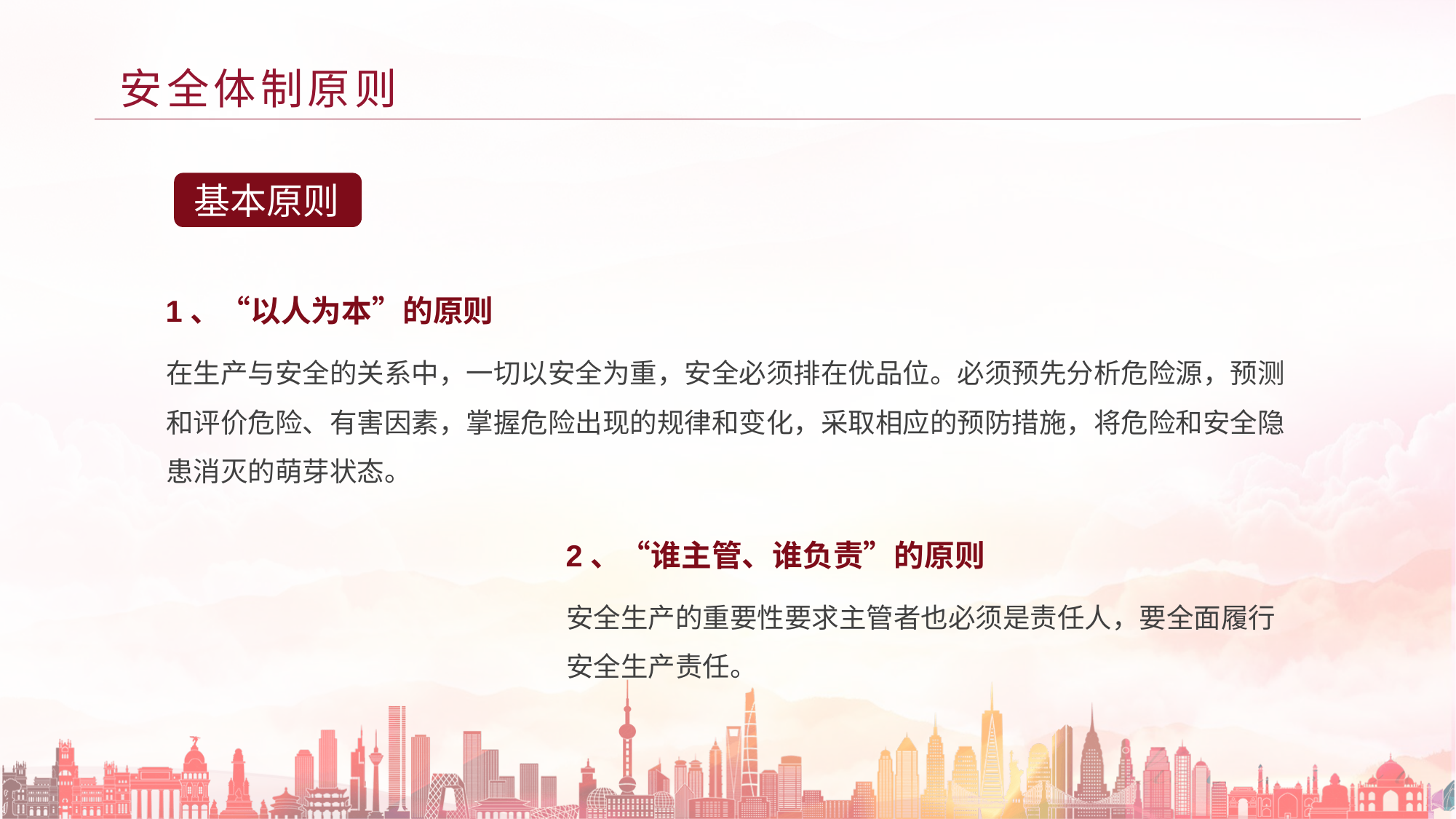

安全体制原则
基本原则

1、“以人为本”的原则
在生产与安全的关系中，一切以安全为重，安全必须排在优品位。必须预先分析危险源，预测和评价危险、有害因素，掌握危险出现的规律和变化，采取相应的预防措施，将危险和安全隐患消灭的萌芽状态。
2、“谁主管、谁负责”的原则
安全生产的重要性要求主管者也必须是责任人，要全面履行安全生产责任。